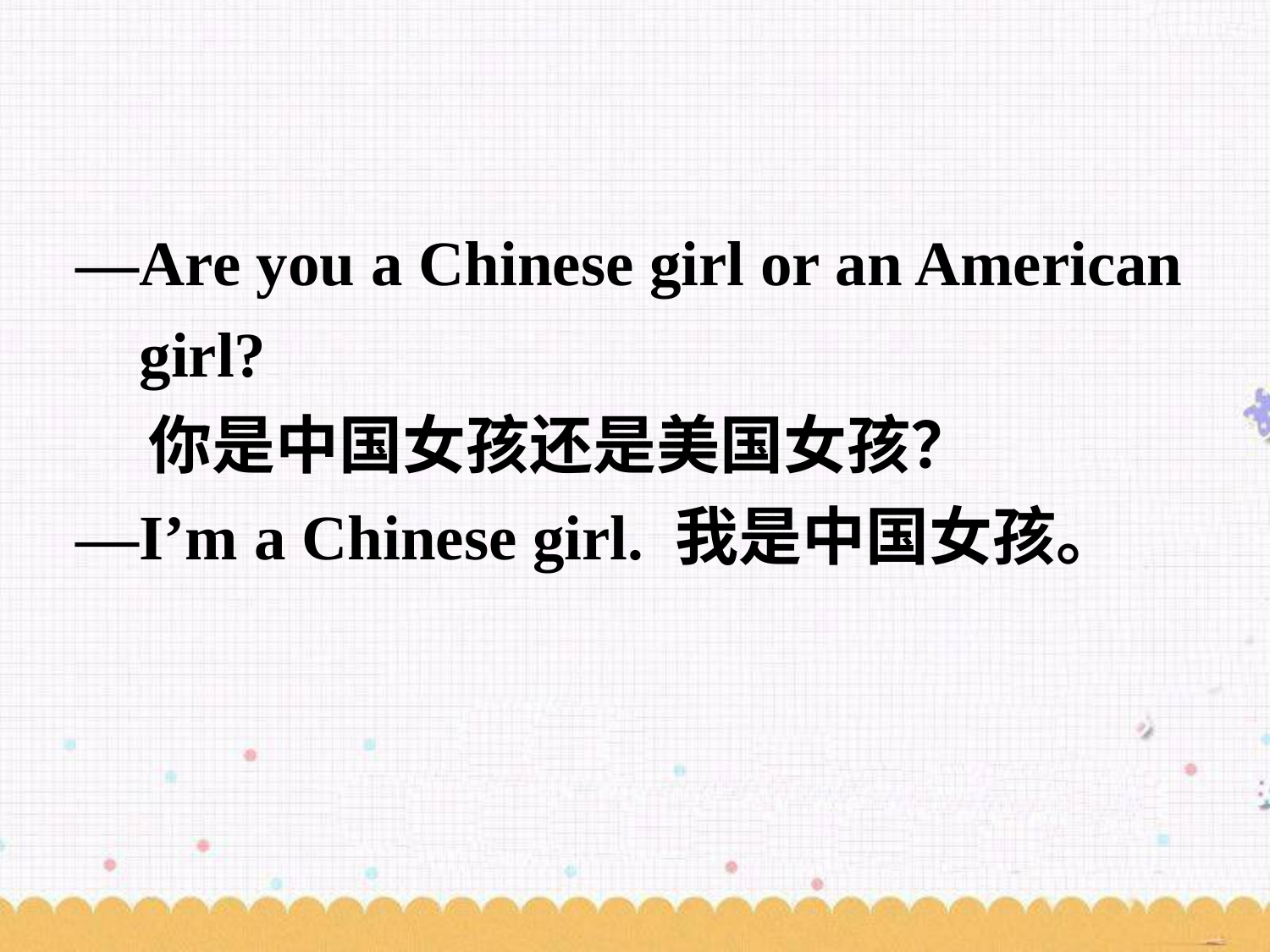

—Are you a Chinese girl or an American
    girl?
    你是中国女孩还是美国女孩？
—I’m a Chinese girl. 我是中国女孩。